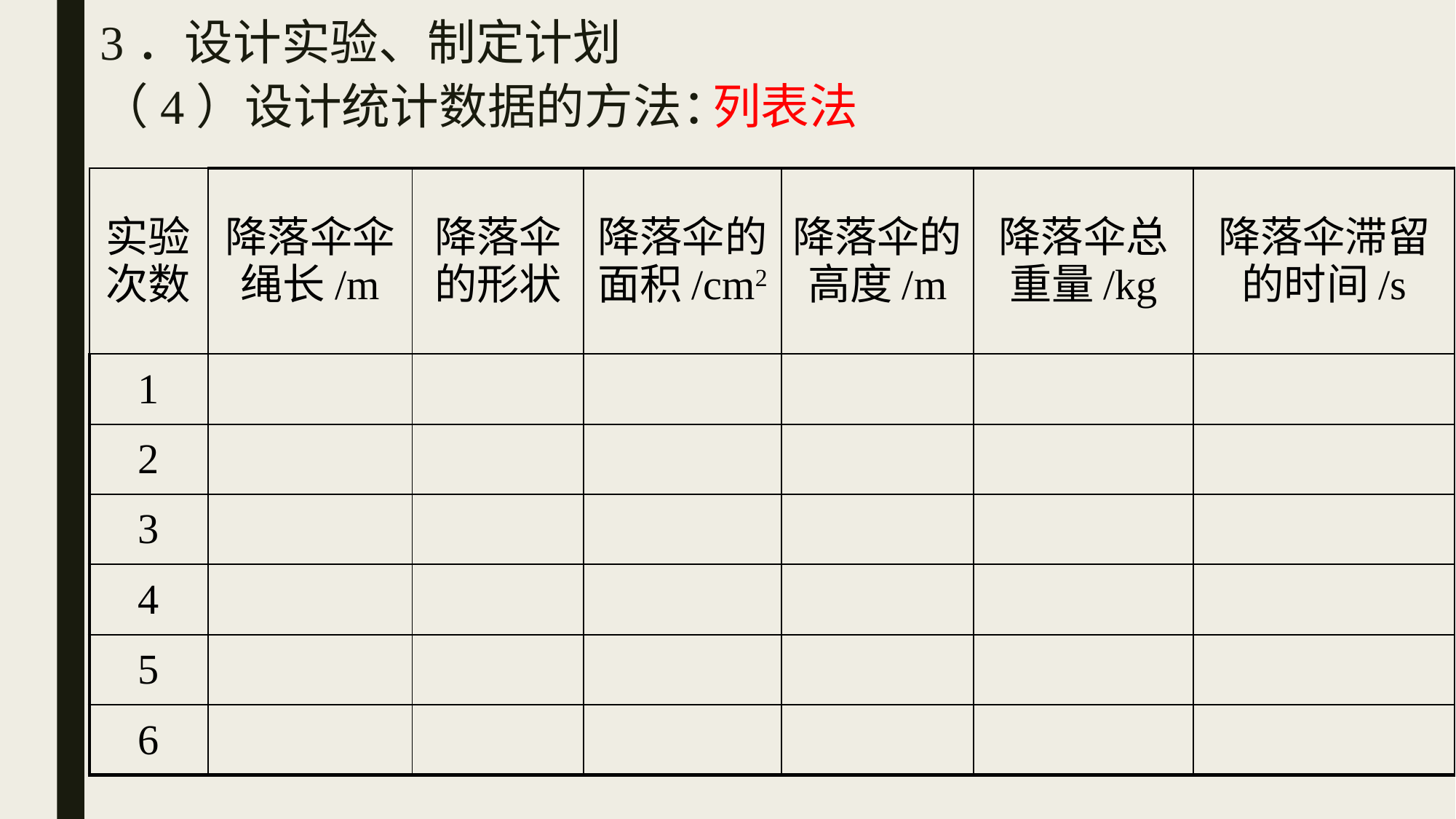

3．设计实验、制定计划
（4）设计统计数据的方法：
列表法
| 实验次数 | 降落伞伞绳长/m | 降落伞的形状 | 降落伞的面积/cm2 | 降落伞的高度/m | 降落伞总重量/kg | 降落伞滞留的时间/s |
| --- | --- | --- | --- | --- | --- | --- |
| 1 |  |  |  |  |  |  |
| 2 |  |  |  |  |  |  |
| 3 |  |  |  |  |  |  |
| 4 |  |  |  |  |  |  |
| 5 |  |  |  |  |  |  |
| 6 |  |  |  |  |  |  |